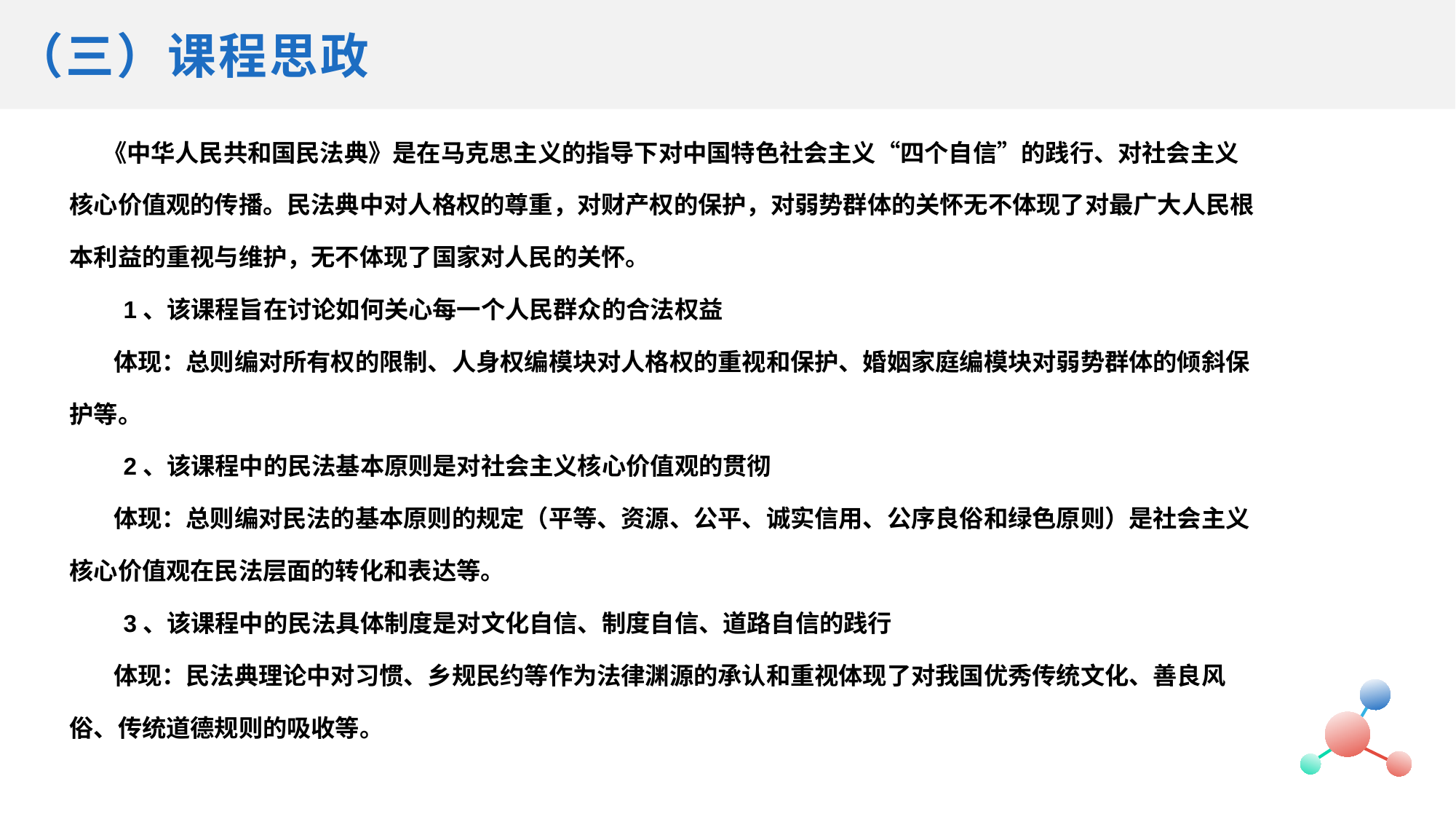

（三）课程思政
     《中华人民共和国民法典》是在马克思主义的指导下对中国特色社会主义“四个自信”的践行、对社会主义核心价值观的传播。民法典中对人格权的尊重，对财产权的保护，对弱势群体的关怀无不体现了对最广大人民根本利益的重视与维护，无不体现了国家对人民的关怀。
        1、该课程旨在讨论如何关心每一个人民群众的合法权益
       体现：总则编对所有权的限制、人身权编模块对人格权的重视和保护、婚姻家庭编模块对弱势群体的倾斜保护等。
        2、该课程中的民法基本原则是对社会主义核心价值观的贯彻
       体现：总则编对民法的基本原则的规定（平等、资源、公平、诚实信用、公序良俗和绿色原则）是社会主义核心价值观在民法层面的转化和表达等。
        3、该课程中的民法具体制度是对文化自信、制度自信、道路自信的践行
       体现：民法典理论中对习惯、乡规民约等作为法律渊源的承认和重视体现了对我国优秀传统文化、善良风俗、传统道德规则的吸收等。